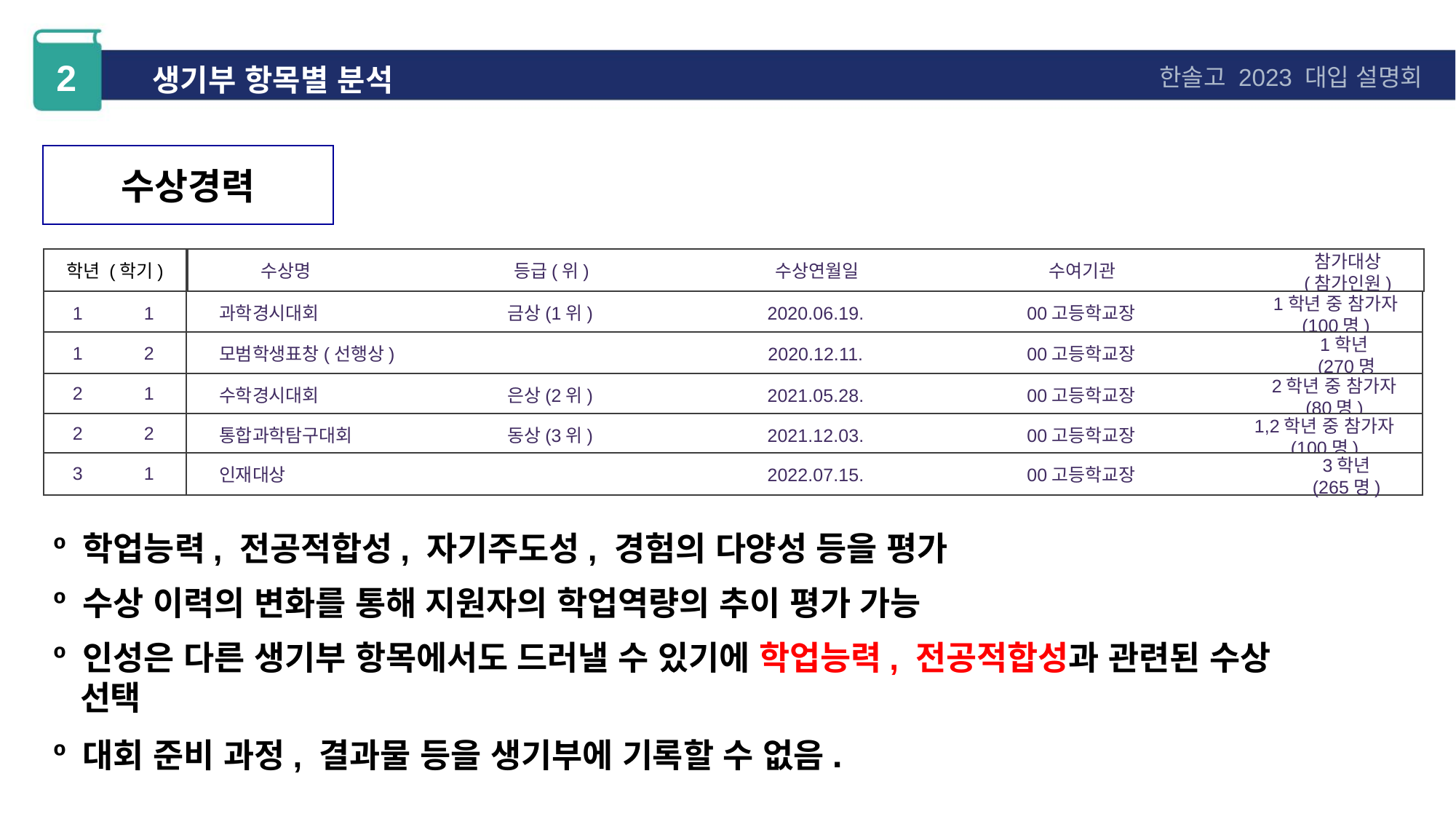

2
생기부 항목별 분석
한솔고 2023 대입 설명회
수상경력
참가대상
(참가인원)
학년 (학기)

수상명
등급(위)
수상연월일
수여기관
1학년 중 참가자
(100명)

1
1
과학경시대회
금상(1위)
2020.06.19.
00고등학교장
1학년
(270명

1
2
모범학생표창(선행상)
2020.12.11.
00고등학교장
2학년 중 참가자
(80명)

2
1
수학경시대회
은상(2위)
2021.05.28.
00고등학교장
1,2학년 중 참가자
(100명)

2
2
통합과학탐구대회
동상(3위)
2021.12.03.
00고등학교장
3학년
(265명)

3
1
인재대상
2022.07.15.
00고등학교장
º 학업능력, 전공적합성, 자기주도성, 경험의 다양성 등을 평가

º 수상 이력의 변화를 통해 지원자의 학업역량의 추이 평가 가능

º 인성은 다른 생기부 항목에서도 드러낼 수 있기에 학업능력, 전공적합성과 관련된 수상
  선택

º 대회 준비 과정, 결과물 등을 생기부에 기록할 수 없음.